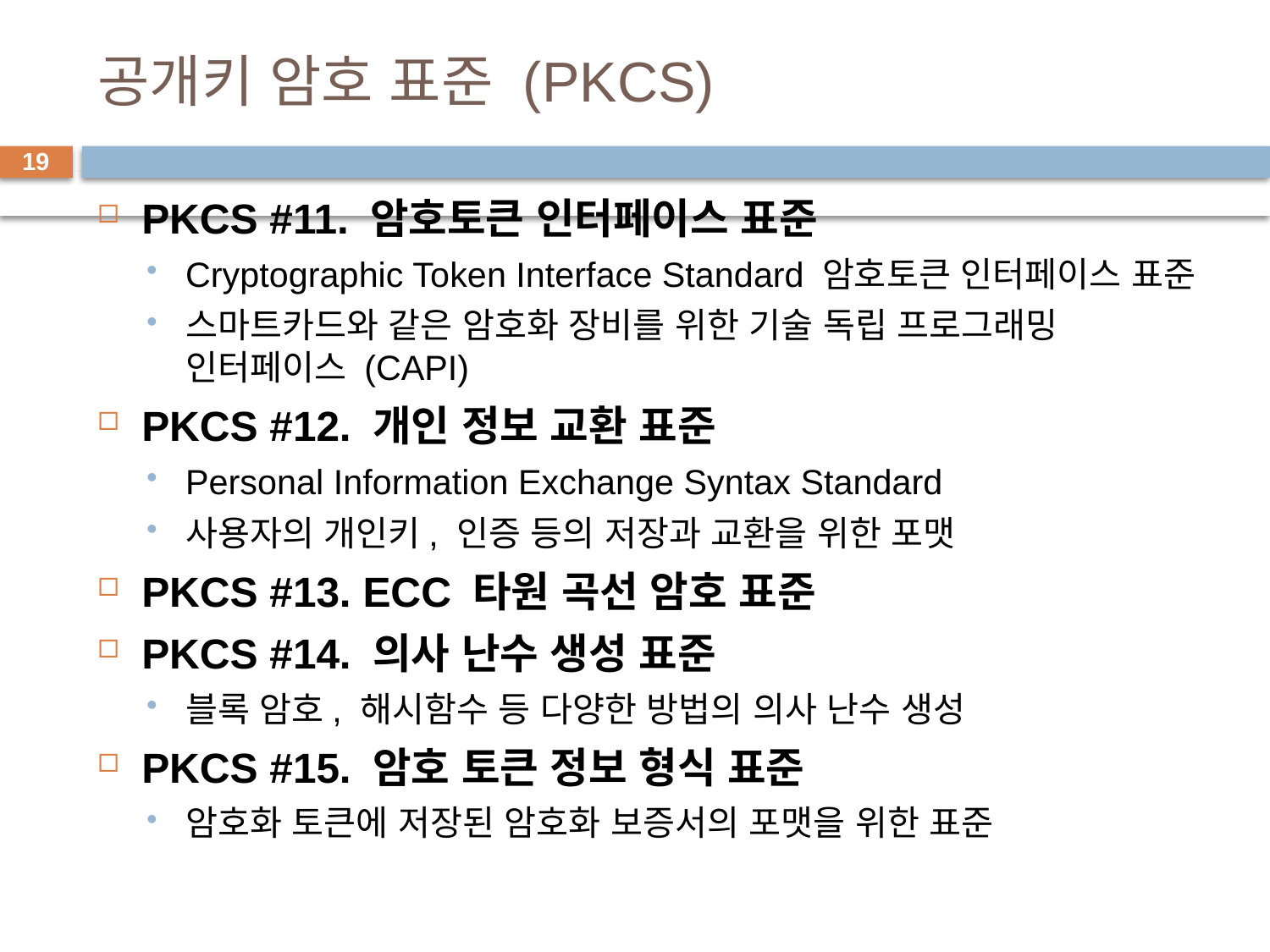

# 공개키 암호 표준 (PKCS)
19
PKCS #11. 암호토큰 인터페이스 표준
Cryptographic Token Interface Standard 암호토큰 인터페이스 표준
스마트카드와 같은 암호화 장비를 위한 기술 독립 프로그래밍 인터페이스 (CAPI)
PKCS #12. 개인 정보 교환 표준
Personal Information Exchange Syntax Standard
사용자의 개인키, 인증 등의 저장과 교환을 위한 포맷
PKCS #13. ECC 타원 곡선 암호 표준
PKCS #14. 의사 난수 생성 표준
블록 암호, 해시함수 등 다양한 방법의 의사 난수 생성
PKCS #15. 암호 토큰 정보 형식 표준
암호화 토큰에 저장된 암호화 보증서의 포맷을 위한 표준